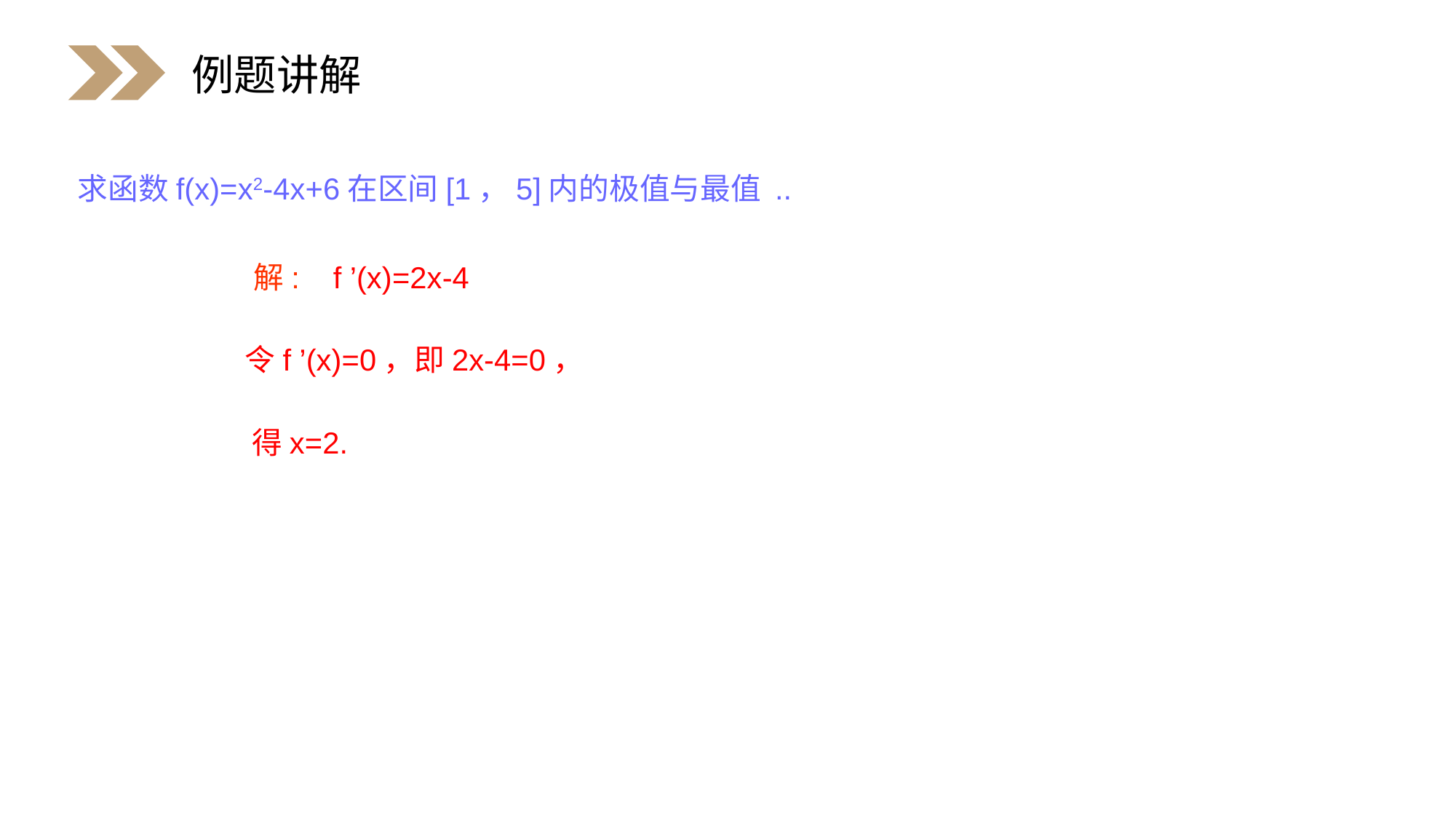

例题讲解
       求函数f(x)=x2-4x+6在区间[1，5]内的极值与最值 ..
解:    f ’(x)=2x-4
令f ’(x)=0，即2x-4=0，
得x=2.